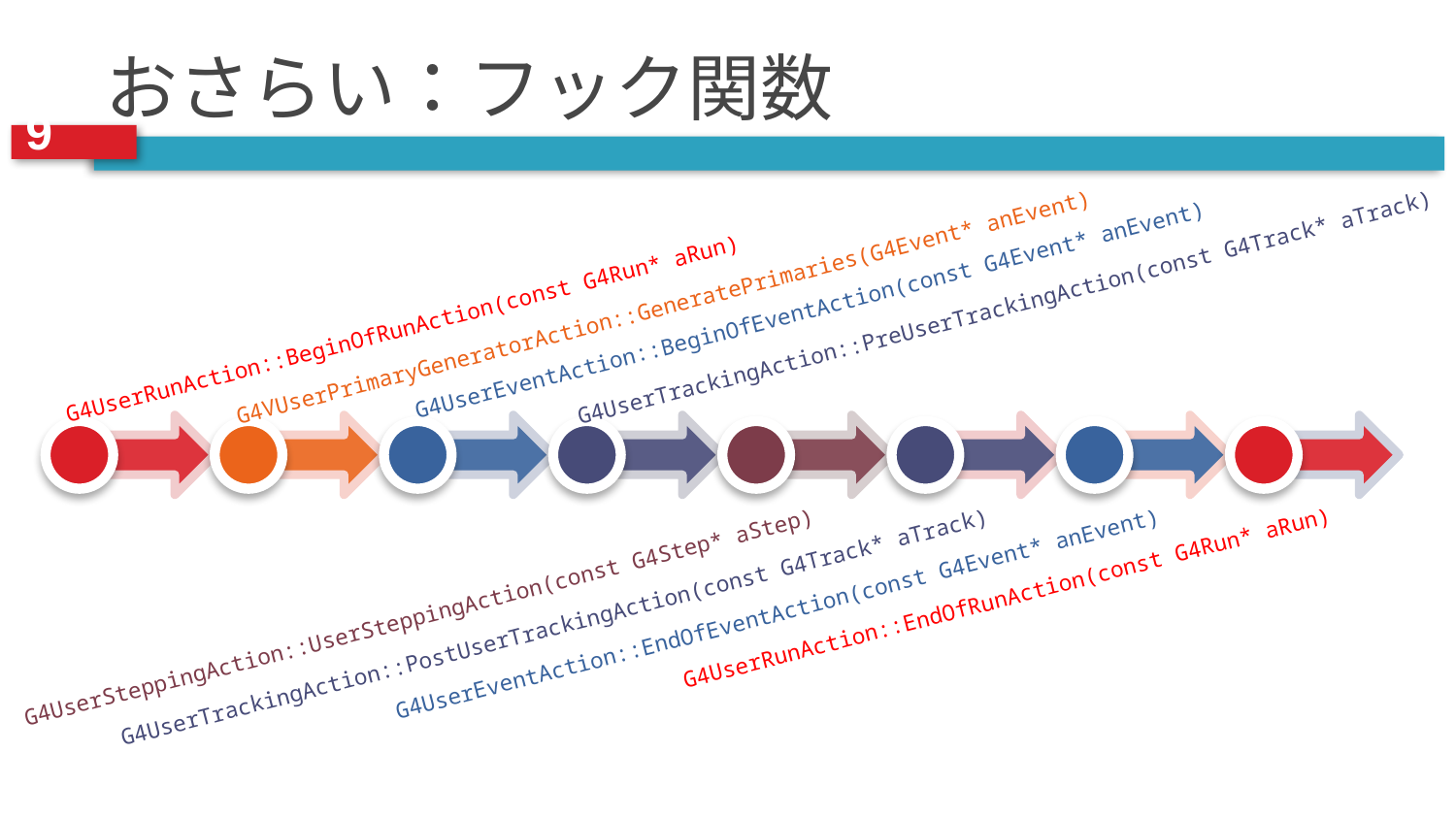

Geant4 Tutorial @ Japan 2007 - Histograming and Analysis using ROOT
# おさらい：フック関数
G4VUserPrimaryGeneratorAction::GeneratePrimaries(G4Event* anEvent)
G4UserTrackingAction::PreUserTrackingAction(const G4Track* aTrack)
G4UserEventAction::BeginOfEventAction(const G4Event* anEvent)
G4UserRunAction::BeginOfRunAction(const G4Run* aRun)

G4UserRunAction::EndOfRunAction(const G4Run* aRun)
G4UserEventAction::EndOfEventAction(const G4Event* anEvent)
G4UserSteppingAction::UserSteppingAction(const G4Step* aStep)
G4UserTrackingAction::PostUserTrackingAction(const G4Track* aTrack)
平成19年10月18日(木)